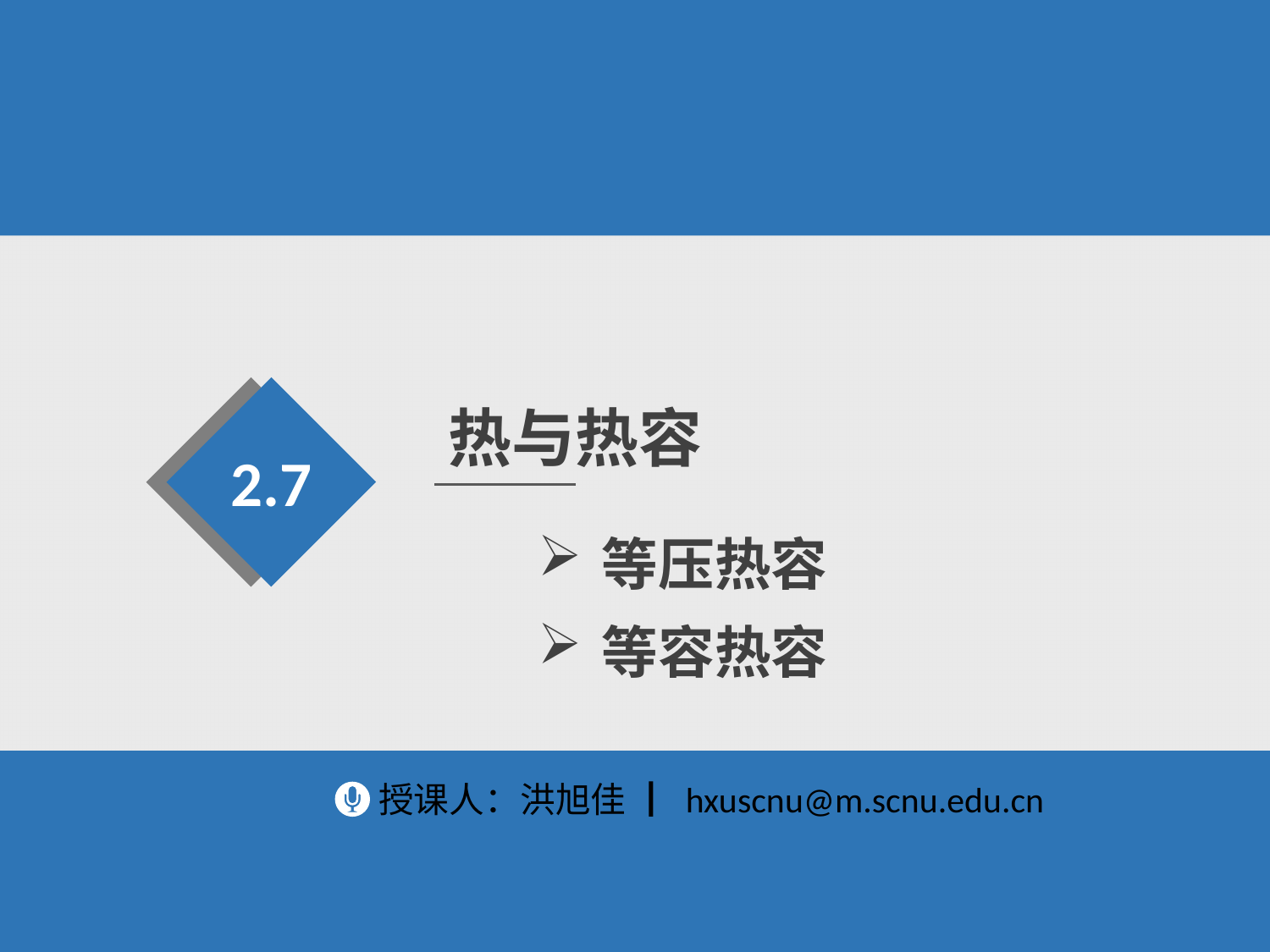

热与热容

2.7
等压热容
等容热容

授课人：洪旭佳 ┃ hxuscnu@m.scnu.edu.cn